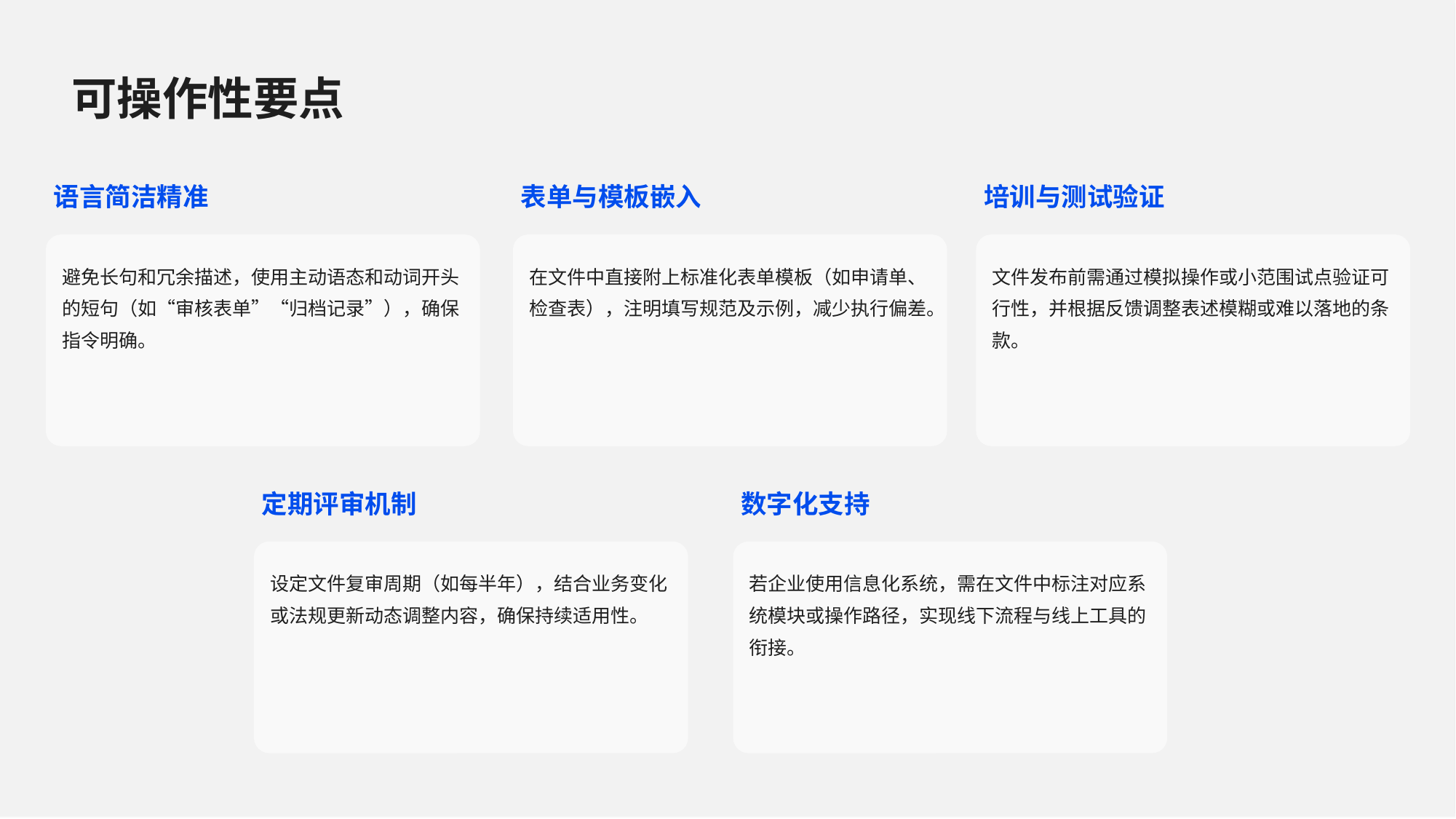

可操作性要点
语言简洁精准
表单与模板嵌入
培训与测试验证

避免长句和冗余描述，使用主动语态和动词开头的短句（如“审核表单”“归档记录”），确保指令明确。
在文件中直接附上标准化表单模板（如申请单、检查表），注明填写规范及示例，减少执行偏差。
文件发布前需通过模拟操作或小范围试点验证可行性，并根据反馈调整表述模糊或难以落地的条款。
定期评审机制
数字化支持

设定文件复审周期（如每半年），结合业务变化或法规更新动态调整内容，确保持续适用性。
若企业使用信息化系统，需在文件中标注对应系统模块或操作路径，实现线下流程与线上工具的衔接。